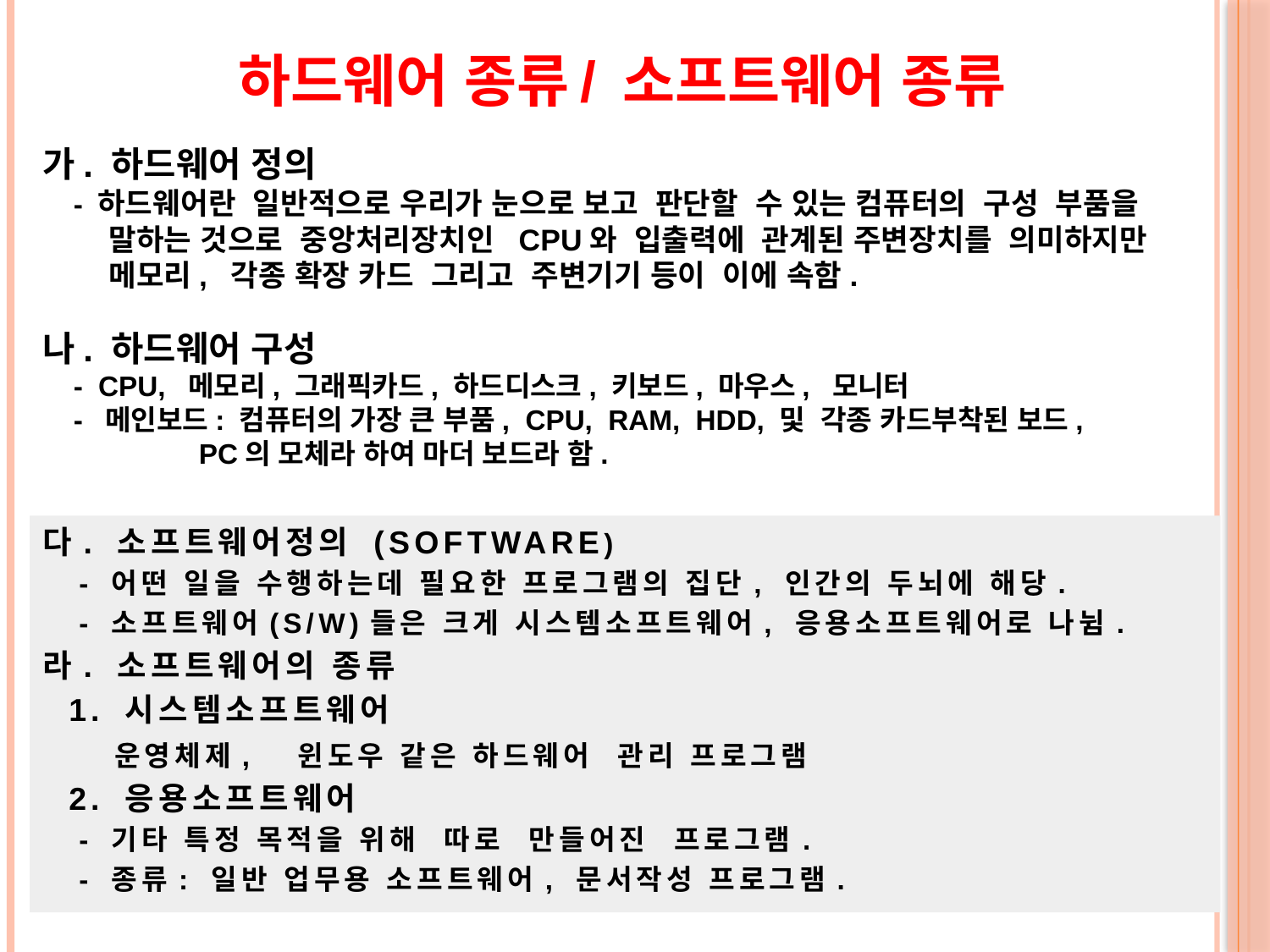

하드웨어 종류/ 소프트웨어 종류
가. 하드웨어 정의
    - 하드웨어란  일반적으로 우리가 눈으로 보고  판단할  수 있는 컴퓨터의  구성  부품을
       말하는 것으로  중앙처리장치인  CPU와  입출력에  관계된 주변장치를  의미하지만
       메모리,  각종 확장 카드  그리고  주변기기 등이  이에 속함.

나. 하드웨어 구성
    -  CPU,  메모리, 그래픽카드, 하드디스크, 키보드, 마우스,  모니터
    -  메인보드: 컴퓨터의 가장 큰 부품,  CPU,  RAM,  HDD, 및  각종 카드부착된 보드,
                    PC의 모체라 하여 마더 보드라 함.
다. 소프트웨어정의 (Software)
   - 어떤 일을 수행하는데 필요한 프로그램의 집단, 인간의 두뇌에 해당.
   - 소프트웨어(s/w)들은 크게 시스템소프트웨어, 응용소프트웨어로 나뉨.
라. 소프트웨어의 종류
  1. 시스템소프트웨어
     운영체제,   윈도우 같은 하드웨어  관리 프로그램
  2. 응용소프트웨어
   - 기타 특정 목적을 위해  따로  만들어진  프로그램.
   - 종류: 일반 업무용 소프트웨어, 문서작성 프로그램.